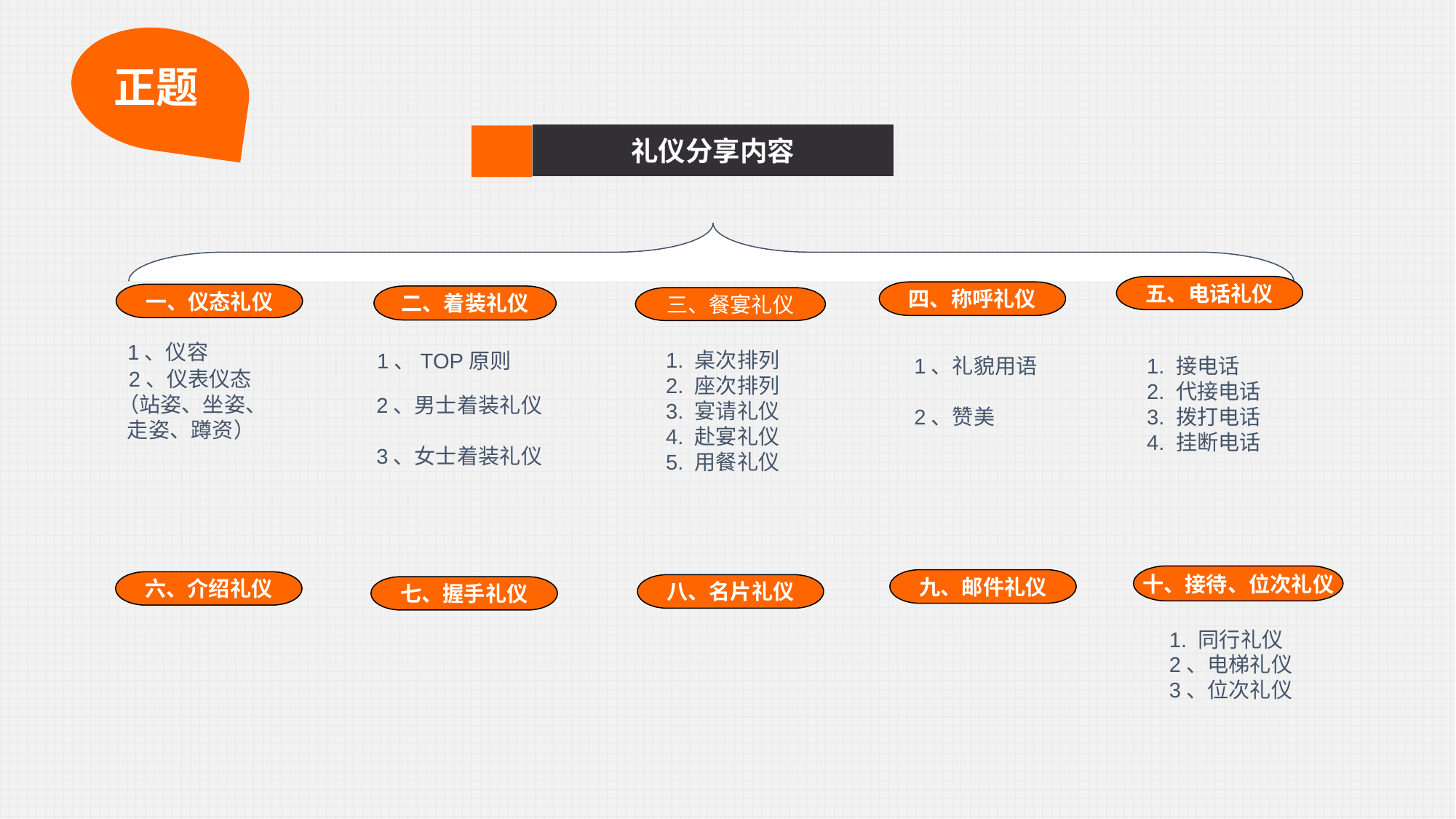

正题

礼仪分享内容

五、电话礼仪
四、称呼礼仪
一、仪态礼仪
二、着装礼仪
三、餐宴礼仪
    1、仪容
     2、仪表仪态
   （站姿、坐姿、
     走姿、蹲资）
 1、TOP原则
1. 桌次排列
2. 座次排列
3. 宴请礼仪
4. 赴宴礼仪
5. 用餐礼仪

1、礼貌用语

2、赞美
1. 接电话
2. 代接电话
3. 拨打电话
4. 挂断电话
2、男士着装礼仪

3、女士着装礼仪
十、接待、位次礼仪
九、邮件礼仪
六、介绍礼仪
八、名片礼仪
七、握手礼仪
1. 同行礼仪
2、电梯礼仪
3、位次礼仪